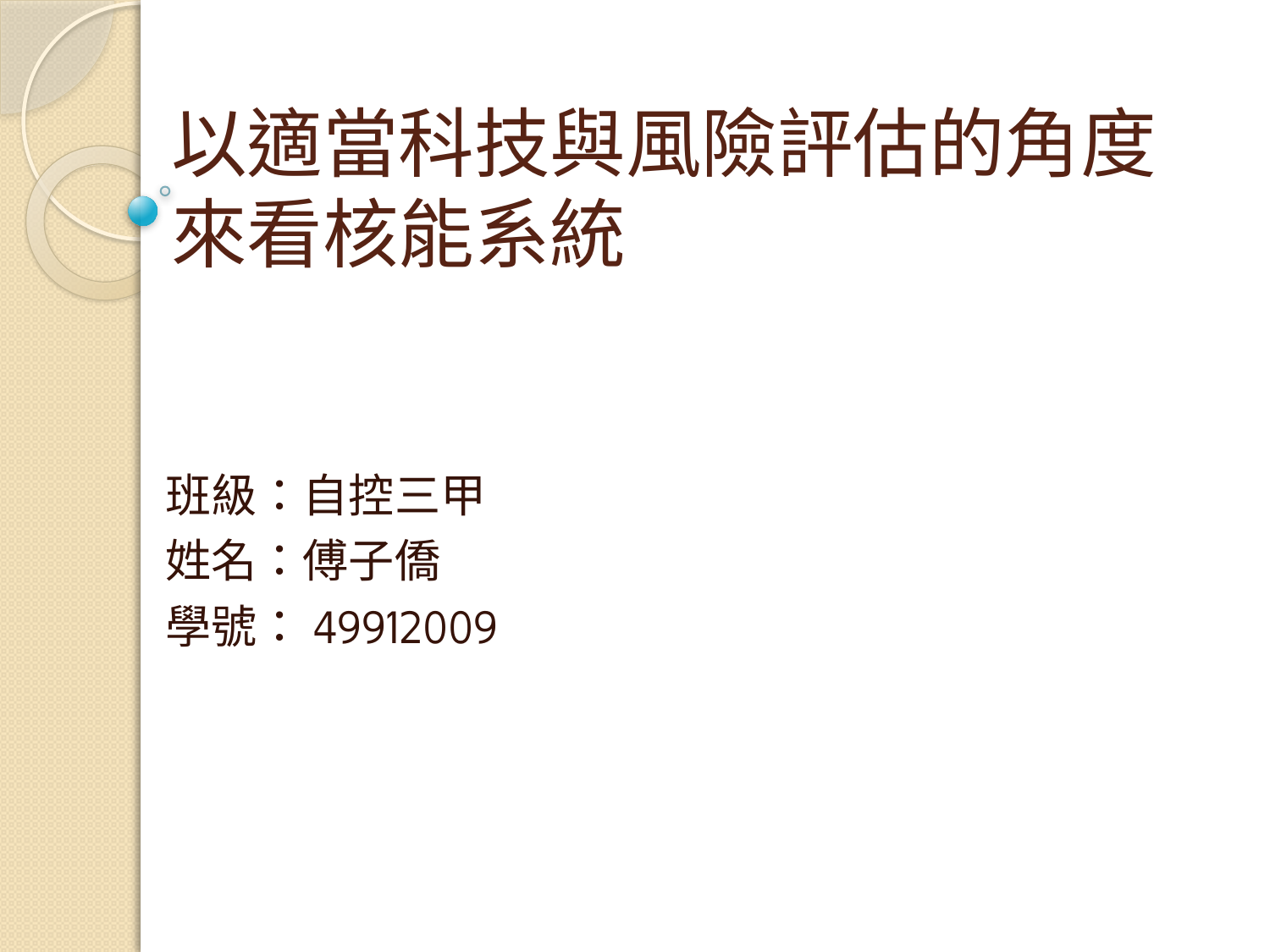

# 以適當科技與風險評估的角度來看核能系統
班級：自控三甲
姓名：傅子僑
學號：49912009